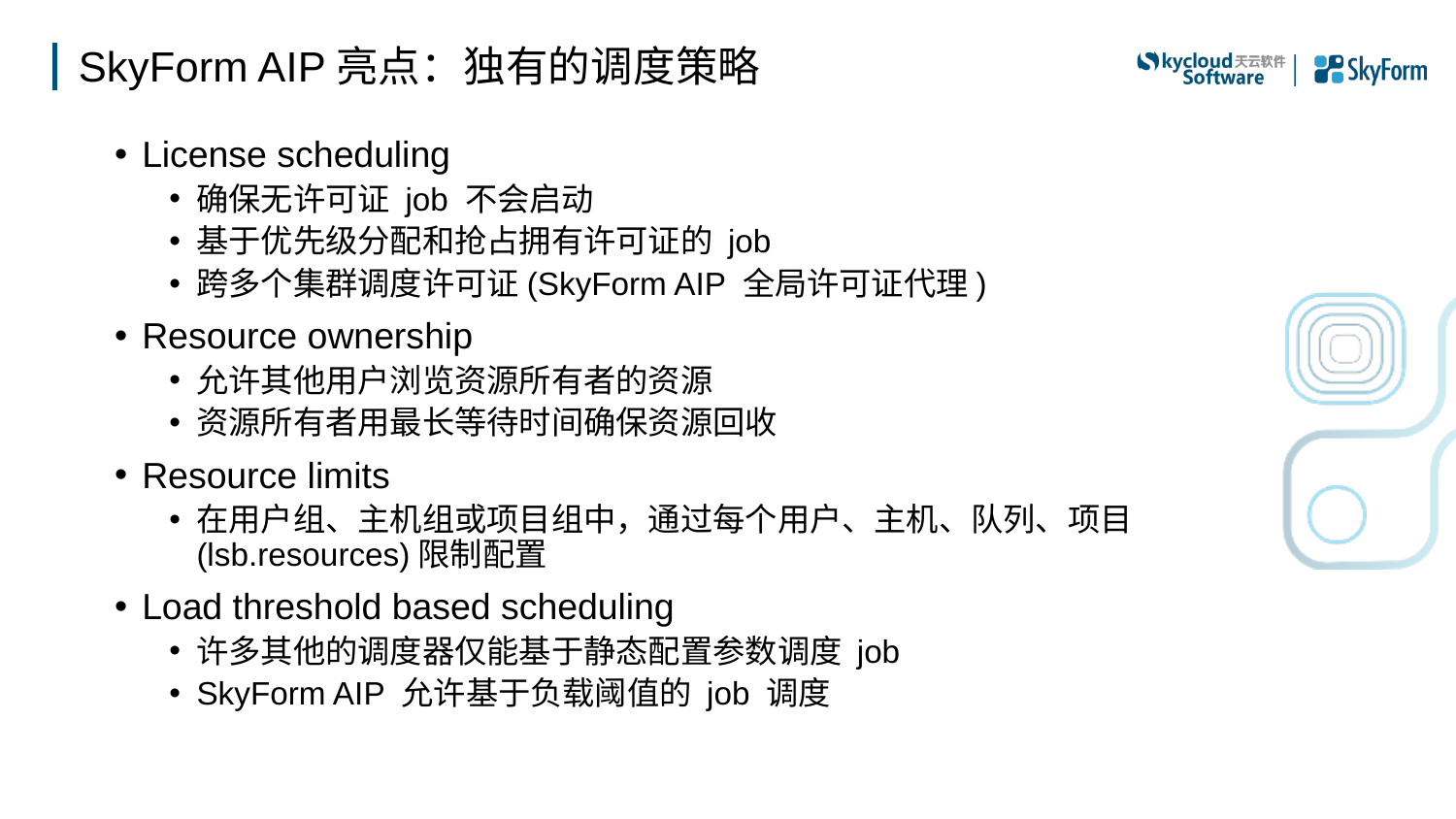

# SkyForm AIP亮点：独有的调度策略
License scheduling
确保无许可证 job 不会启动
基于优先级分配和抢占拥有许可证的 job
跨多个集群调度许可证(SkyForm AIP 全局许可证代理)
Resource ownership
允许其他用户浏览资源所有者的资源
资源所有者用最长等待时间确保资源回收
Resource limits
在用户组、主机组或项目组中，通过每个用户、主机、队列、项目(lsb.resources)限制配置
Load threshold based scheduling
许多其他的调度器仅能基于静态配置参数调度 job
SkyForm AIP 允许基于负载阈值的 job 调度